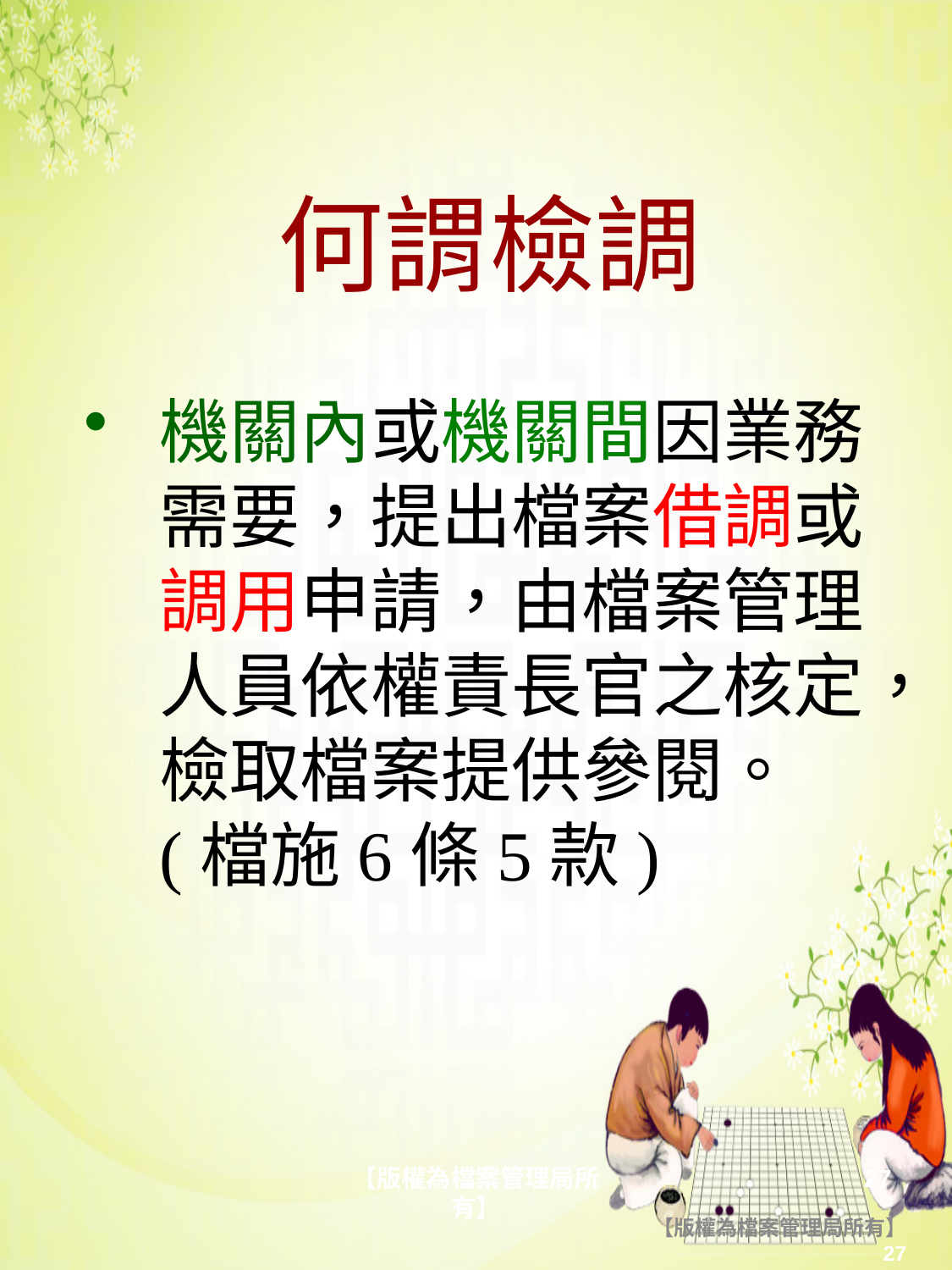

# 何謂檢調
機關內或機關間因業務需要，提出檔案借調或調用申請，由檔案管理人員依權責長官之核定，檢取檔案提供參閱。(檔施6條5款)
【版權為檔案管理局所有】
27
【版權為檔案管理局所有】
27